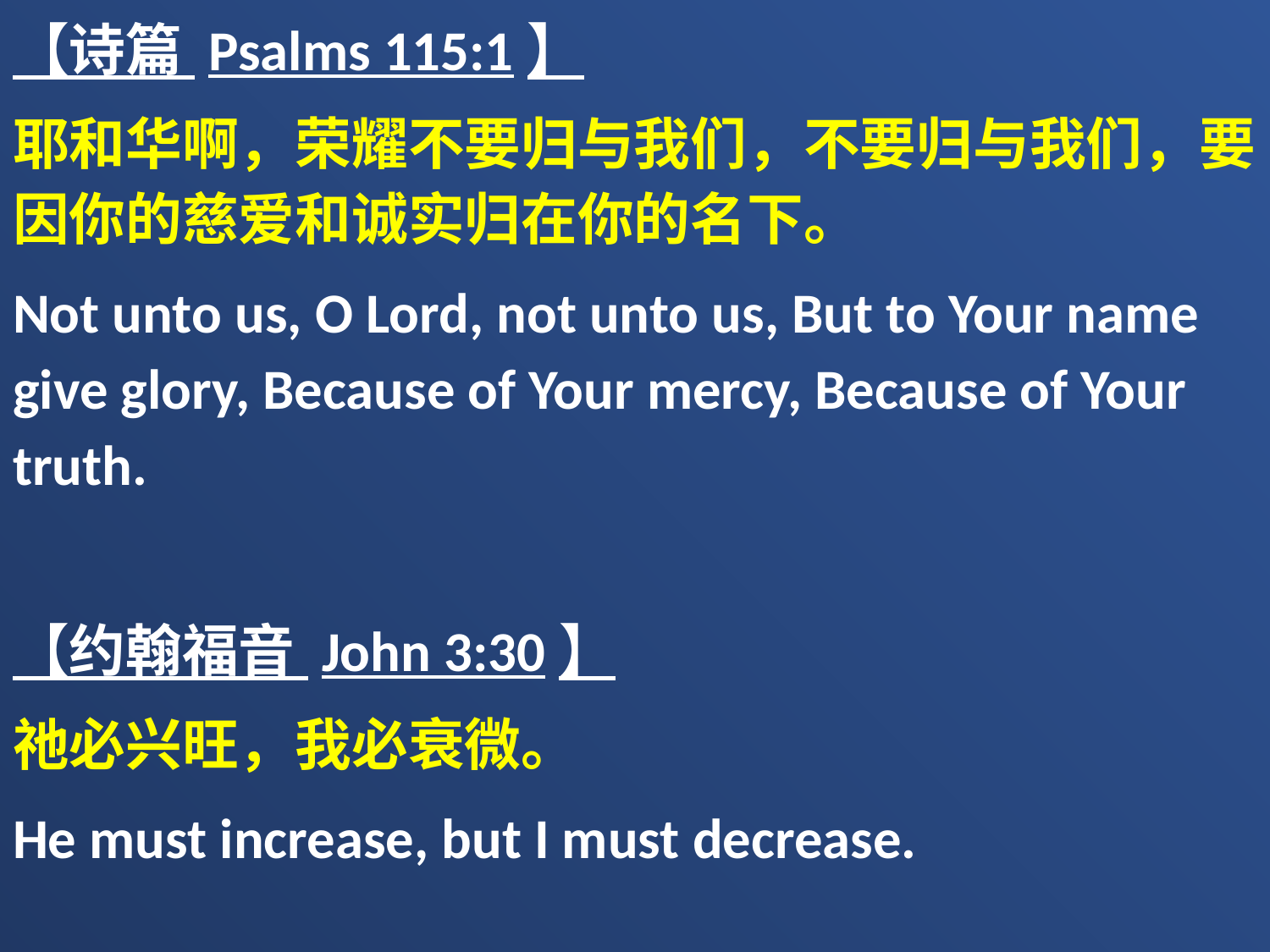

【诗篇 Psalms 115:1】
耶和华啊，荣耀不要归与我们，不要归与我们，要因你的慈爱和诚实归在你的名下。
Not unto us, O Lord, not unto us, But to Your name give glory, Because of Your mercy, Because of Your truth.

【约翰福音 John 3:30】
祂必兴旺，我必衰微。
He must increase, but I must decrease.